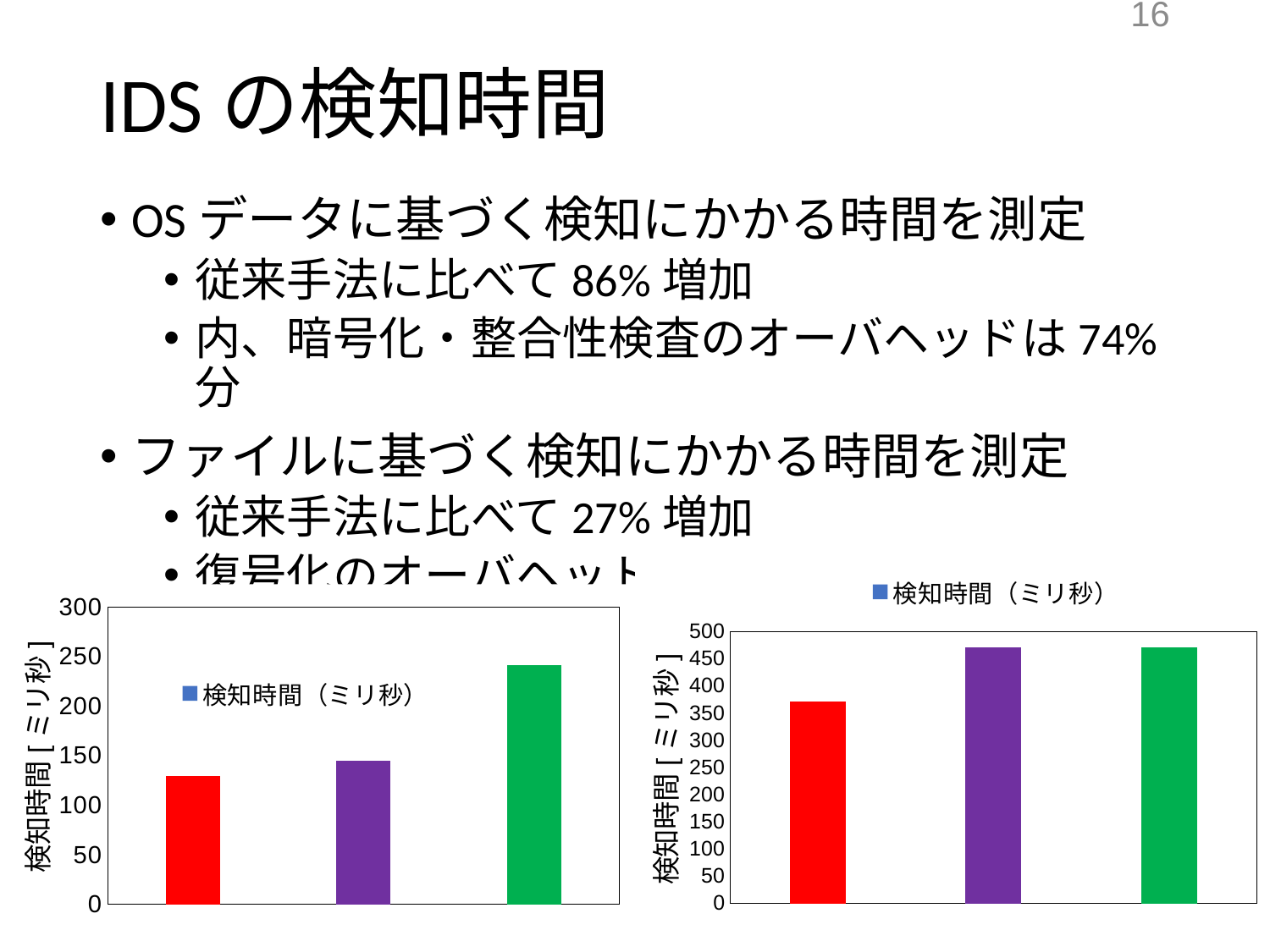

16
# IDSの検知時間
OSデータに基づく検知にかかる時間を測定
従来手法に比べて86%増加
内、暗号化・整合性検査のオーバヘッドは74%分
ファイルに基づく検知にかかる時間を測定
従来手法に比べて27%増加
復号化のオーバヘッドはほとんどなし

### Chart

| Category | 検知時間（ミリ秒） |
|---|---|
| 従来手法 | 370.4885561999996 |
| SGmonitor（暗号化なし） | 470.2574838 |
| SGmonitor | 470.6938539 |

### Chart

| Category | 検知時間（ミリ秒） |
|---|---|
| 従来手法 | 128.9179369 |
| SGmonitor（暗号化・整合性検査なし） | 144.4911155 |
| SGmonitor | 240.2937356 |